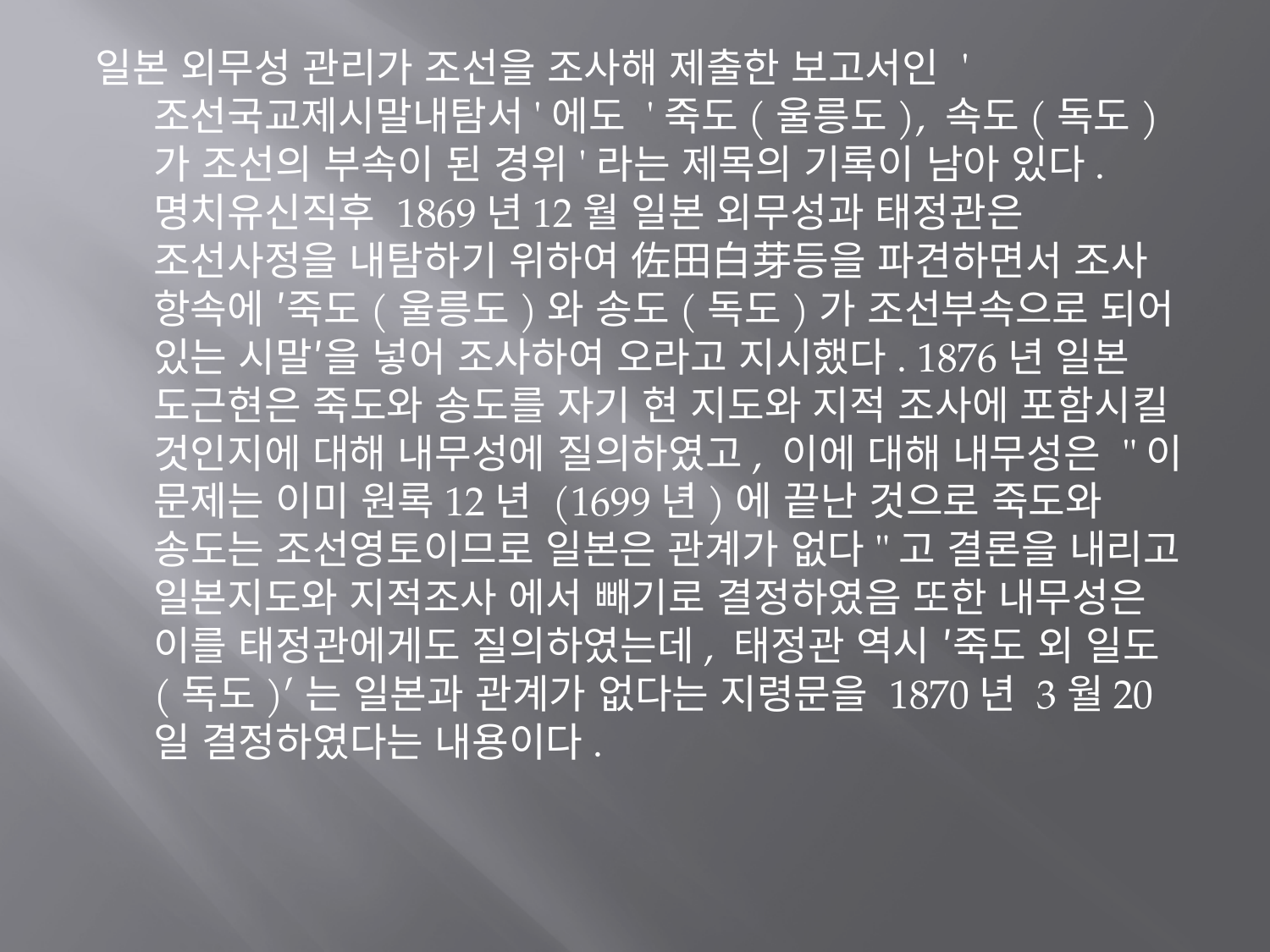

일본 외무성 관리가 조선을 조사해 제출한 보고서인 '조선국교제시말내탐서'에도 '죽도(울릉도), 속도(독도)가 조선의 부속이 된 경위'라는 제목의 기록이 남아 있다. 명치유신직후 1869년12월 일본 외무성과 태정관은 조선사정을 내탐하기 위하여 佐田白芽등을 파견하면서 조사 항속에 ′죽도(울릉도)와 송도(독도)가 조선부속으로 되어 있는 시말′을 넣어 조사하여 오라고 지시했다. 1876년 일본 도근현은 죽도와 송도를 자기 현 지도와 지적 조사에 포함시킬 것인지에 대해 내무성에 질의하였고, 이에 대해 내무성은 "이 문제는 이미 원록12년 (1699년)에 끝난 것으로 죽도와 송도는 조선영토이므로 일본은 관계가 없다"고 결론을 내리고 일본지도와 지적조사 에서 빼기로 결정하였음 또한 내무성은 이를 태정관에게도 질의하였는데, 태정관 역시 ′죽도 외 일도(독도)′는 일본과 관계가 없다는 지령문을 1870년 3월20일 결정하였다는 내용이다.